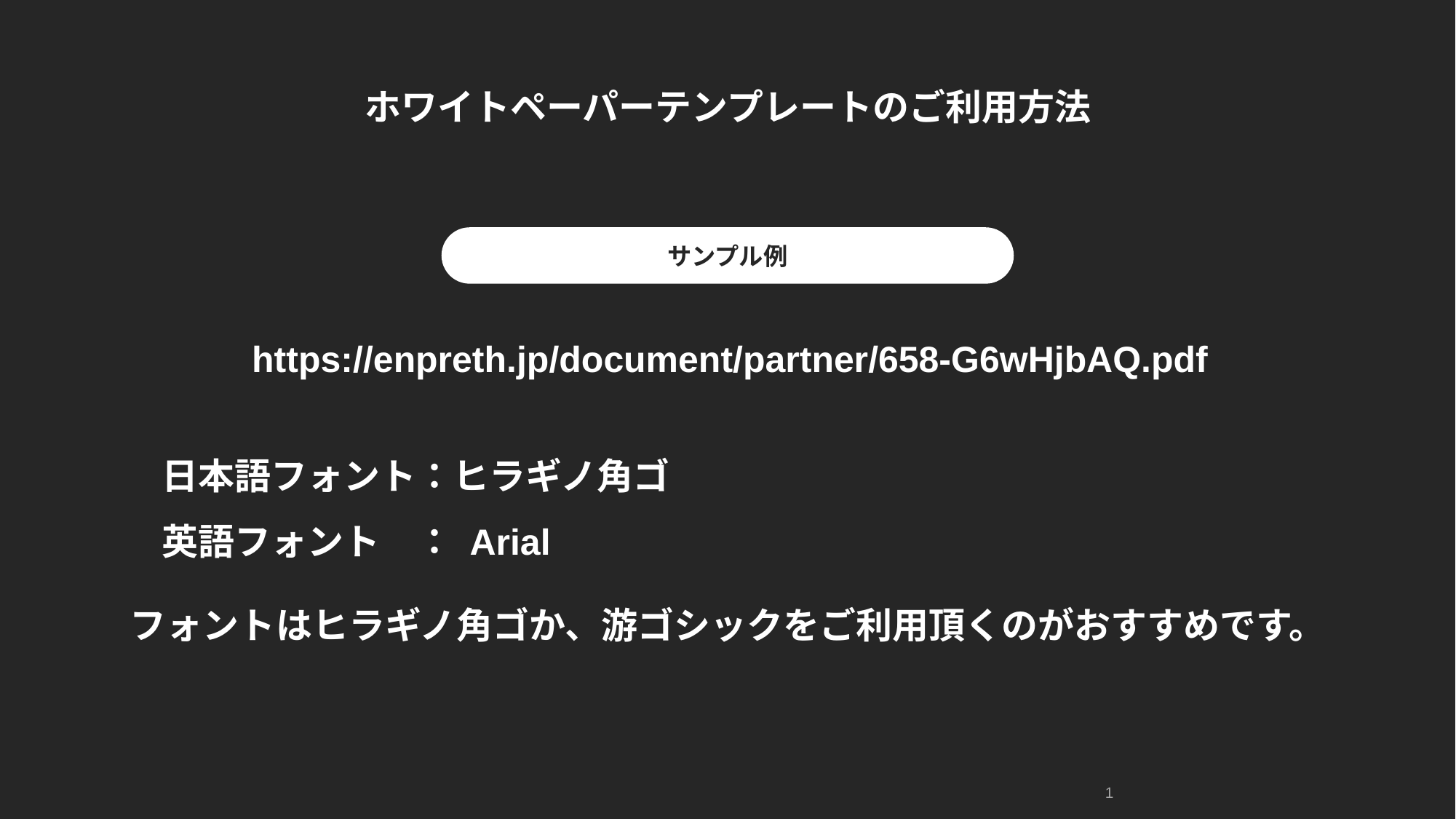

ホワイトペーパーテンプレートのご利用方法
サンプル例
https://enpreth.jp/document/partner/658-G6wHjbAQ.pdf
日本語フォント：ヒラギノ角ゴ
英語フォント　： Arial
フォントはヒラギノ角ゴか、游ゴシックをご利用頂くのがおすすめです。
1